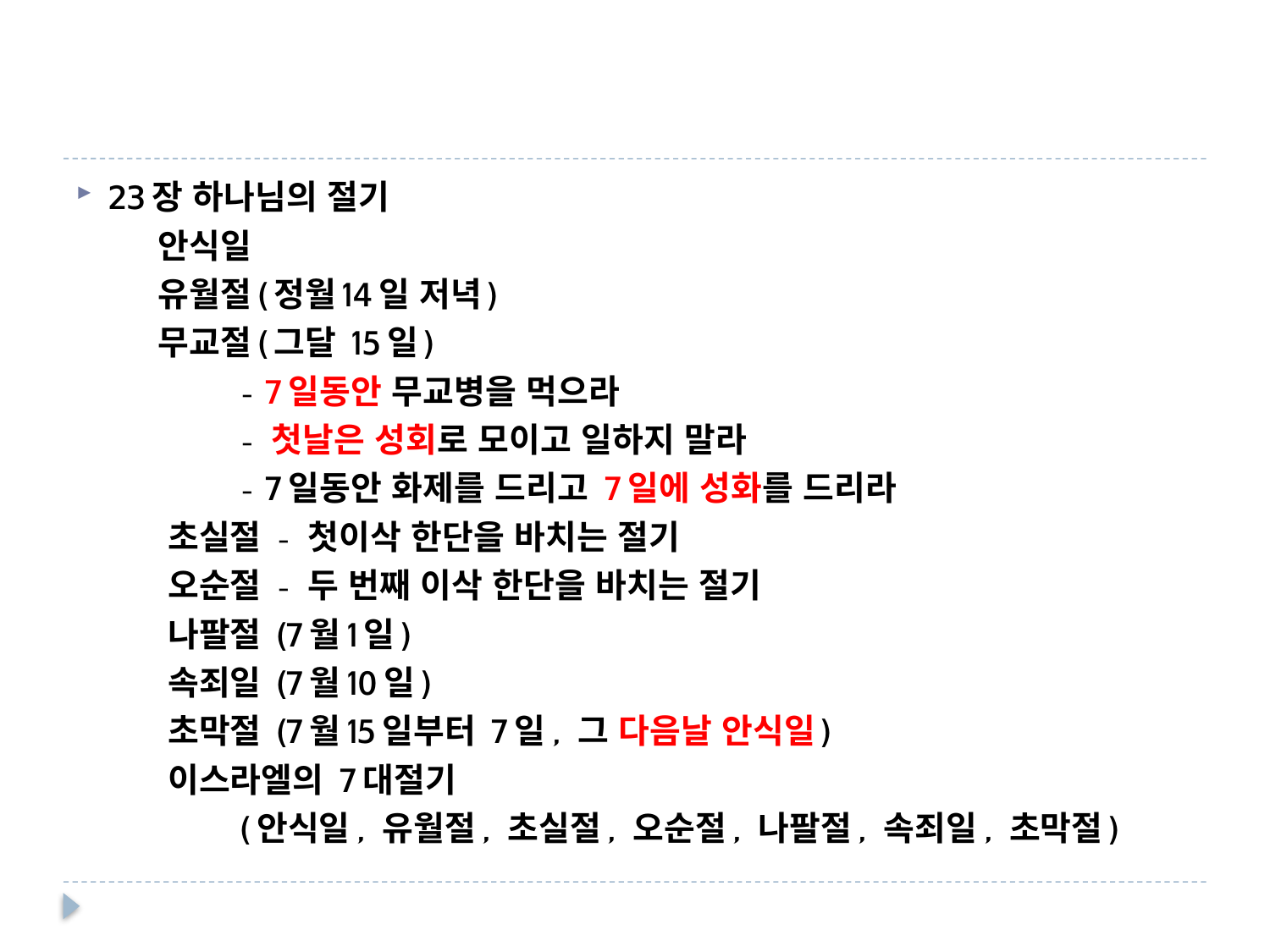

#
23장 하나님의 절기
        안식일
        유월절(정월14일 저녁)
        무교절(그달 15일)
               - 7일동안 무교병을 먹으라
               - 첫날은 성회로 모이고 일하지 말라
               - 7일동안 화제를 드리고 7일에 성화를 드리라
         초실절 - 첫이삭 한단을 바치는 절기
         오순절 - 두 번째 이삭 한단을 바치는 절기
         나팔절 (7월1일)
         속죄일 (7월10일)
         초막절 (7월15일부터 7일, 그 다음날 안식일)
         이스라엘의 7대절기
               (안식일, 유월절, 초실절, 오순절, 나팔절, 속죄일, 초막절)